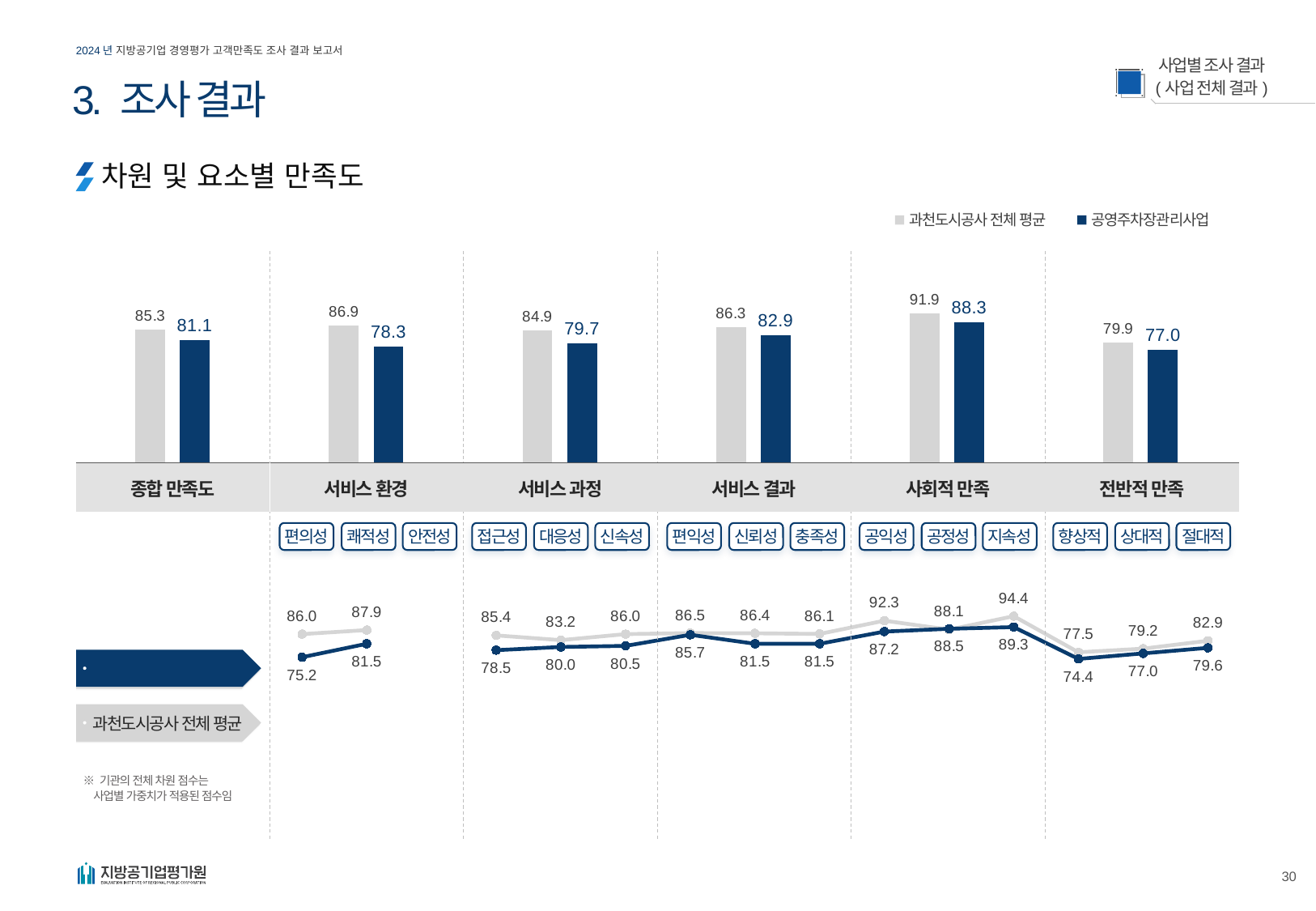

3. 조사 결과
차원 및 요소별 만족도

### Chart

| Category | 과천도시공사 전체 평균 | 공영주차장관리사업 |
|---|---|---|
| 종합 만족도 | 85.3 | 81.1 |
| 서비스 환경 | 86.9 | 78.3 |
| 서비스 과정 | 84.9 | 79.7 |
| 서비스 결과 | 86.3 | 82.9 |
| 사회적 만족 | 91.9 | 88.3 |
| 전반적 만족 | 79.9 | 77.0 |
| 종합 만족도 | 서비스 환경 | 서비스 과정 | 서비스 결과 | 사회적 만족 | 전반적 만족 |
| --- | --- | --- | --- | --- | --- |
편의성
쾌적성
안전성
접근성
대응성
신속성
편익성
신뢰성
충족성
공익성
공정성
지속성
향상적
상대적
절대적

### Chart

| Category | 계열 1 | 계열 2 |
|---|---|---|
| 편의성 | 86.0 | 75.2 |
| 쾌적성 | 87.9 | 81.5 |
| 안전성 | None | None |
| 접근성 | 85.4 | 78.5 |
| 대응성 | 83.2 | 80.0 |
| 신속성 | 86.0 | 80.5 |
| 편익성 | 86.5 | 85.7 |
| 신뢰성 | 86.4 | 81.5 |
| 충족성 | 86.1 | 81.5 |
| 공익성 | 92.3 | 87.2 |
| 공정성 | 88.1 | 88.5 |
| 지속성 | 94.4 | 89.3 |
| 향상적 | 77.5 | 74.4 |
| 상대적 | 79.2 | 77.0 |
| 절대적 | 82.9 | 79.6 |
공영주차장관리사업

과천도시공사 전체 평균

※ 기관의 전체 차원 점수는
    사업별 가중치가 적용된 점수임